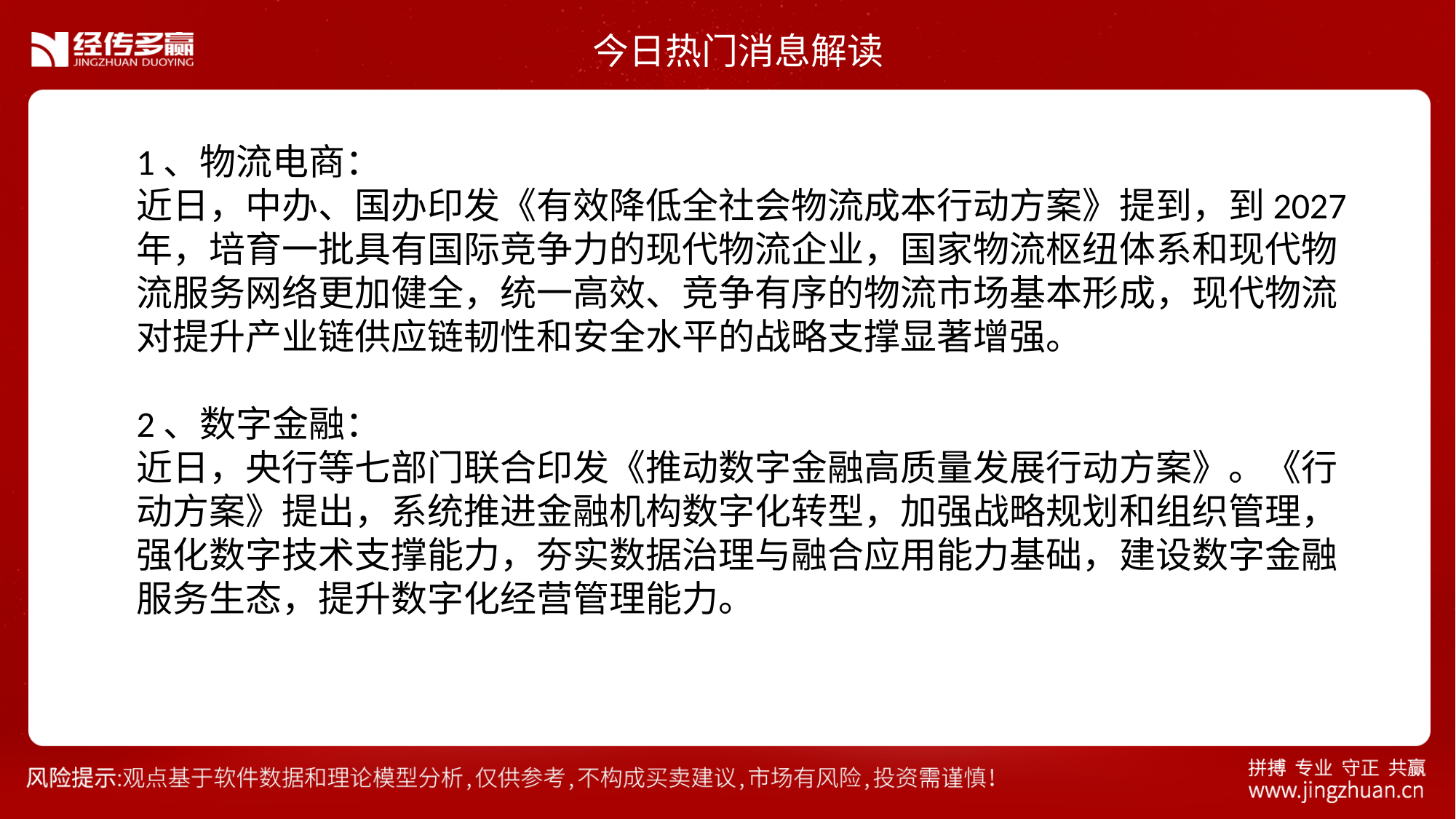

今日热门消息解读
1、物流电商：
近日，中办、国办印发《有效降低全社会物流成本行动方案》提到，到2027年，培育一批具有国际竞争力的现代物流企业，国家物流枢纽体系和现代物流服务网络更加健全，统一高效、竞争有序的物流市场基本形成，现代物流对提升产业链供应链韧性和安全水平的战略支撑显著增强。

2、数字金融：
近日，央行等七部门联合印发《推动数字金融高质量发展行动方案》。《行动方案》提出，系统推进金融机构数字化转型，加强战略规划和组织管理，强化数字技术支撑能力，夯实数据治理与融合应用能力基础，建设数字金融服务生态，提升数字化经营管理能力。